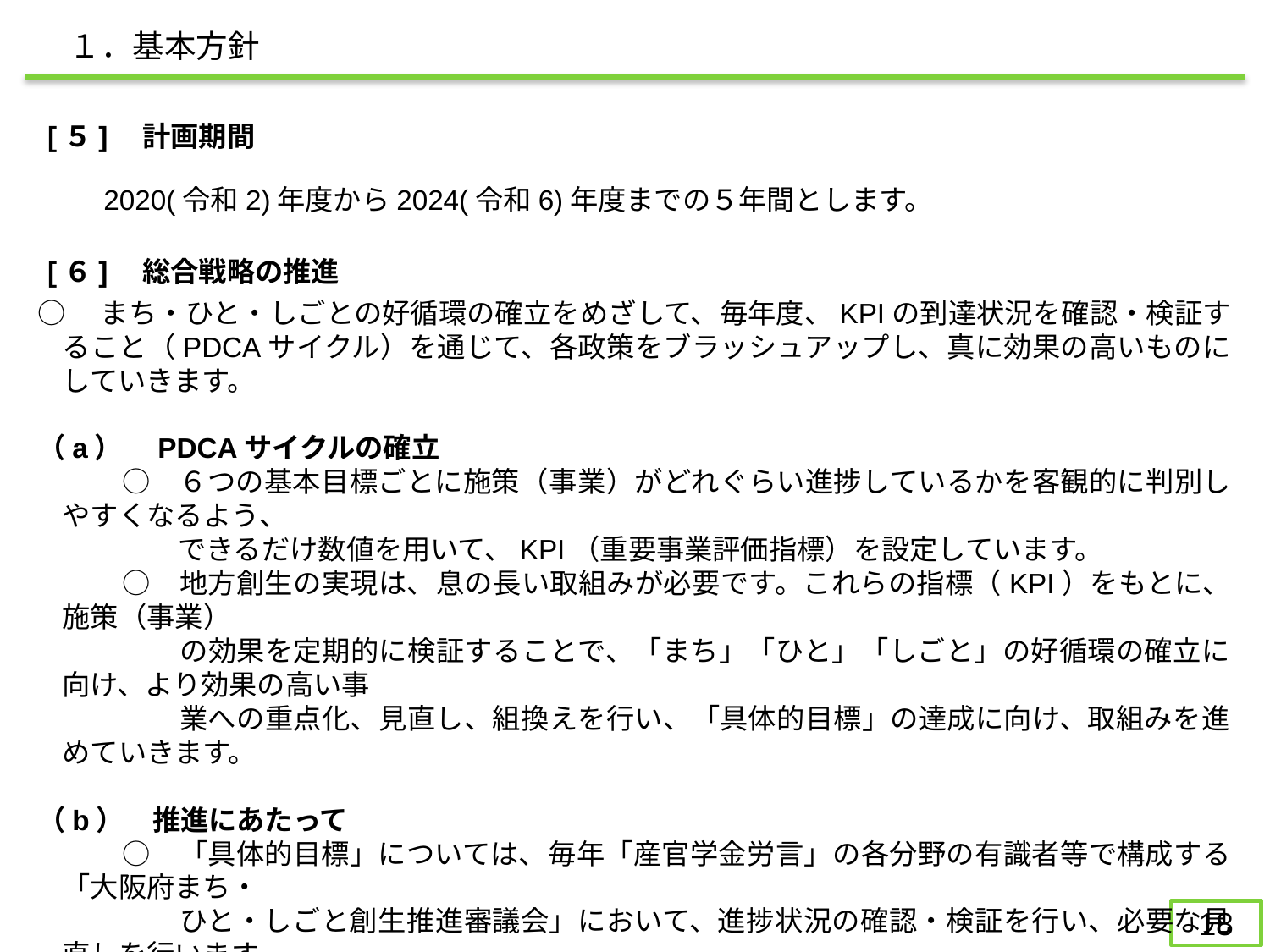

１．基本方針
　[５]　計画期間

　　　2020(令和2)年度から2024(令和6)年度までの５年間とします。
　[６]　総合戦略の推進
○　まち・ひと・しごとの好循環の確立をめざして、毎年度、KPIの到達状況を確認・検証すること（PDCAサイクル）を通じて、各政策をブラッシュアップし、真に効果の高いものにしていきます。

（a）　PDCAサイクルの確立
　　　○　６つの基本目標ごとに施策（事業）がどれぐらい進捗しているかを客観的に判別しやすくなるよう、
　　　　　できるだけ数値を用いて、KPI（重要事業評価指標）を設定しています。
　　　○　地方創生の実現は、息の長い取組みが必要です。これらの指標（KPI）をもとに、施策（事業）
　　　　　の効果を定期的に検証することで、「まち」「ひと」「しごと」の好循環の確立に向け、より効果の高い事
　　　　　業への重点化、見直し、組換えを行い、「具体的目標」の達成に向け、取組みを進めていきます。

（b）　推進にあたって
　　　○　「具体的目標」については、毎年「産官学金労言」の各分野の有識者等で構成する「大阪府まち・
　　　　　ひと・しごと創生推進審議会」において、進捗状況の確認・検証を行い、必要な見直しを行います。
　　　○　各施策については、実施部局が毎年KPIの検証を行い、より効果の高い事業への重点化、見直し、
　　　　　組換えを行います。
　　　○　地方版総合戦略のもう一つの策定主体である大阪府内の市町村との適切な役割分担や連携の
　　　　　もと、オール大阪で地方創生の取組みを推進していきます。

18